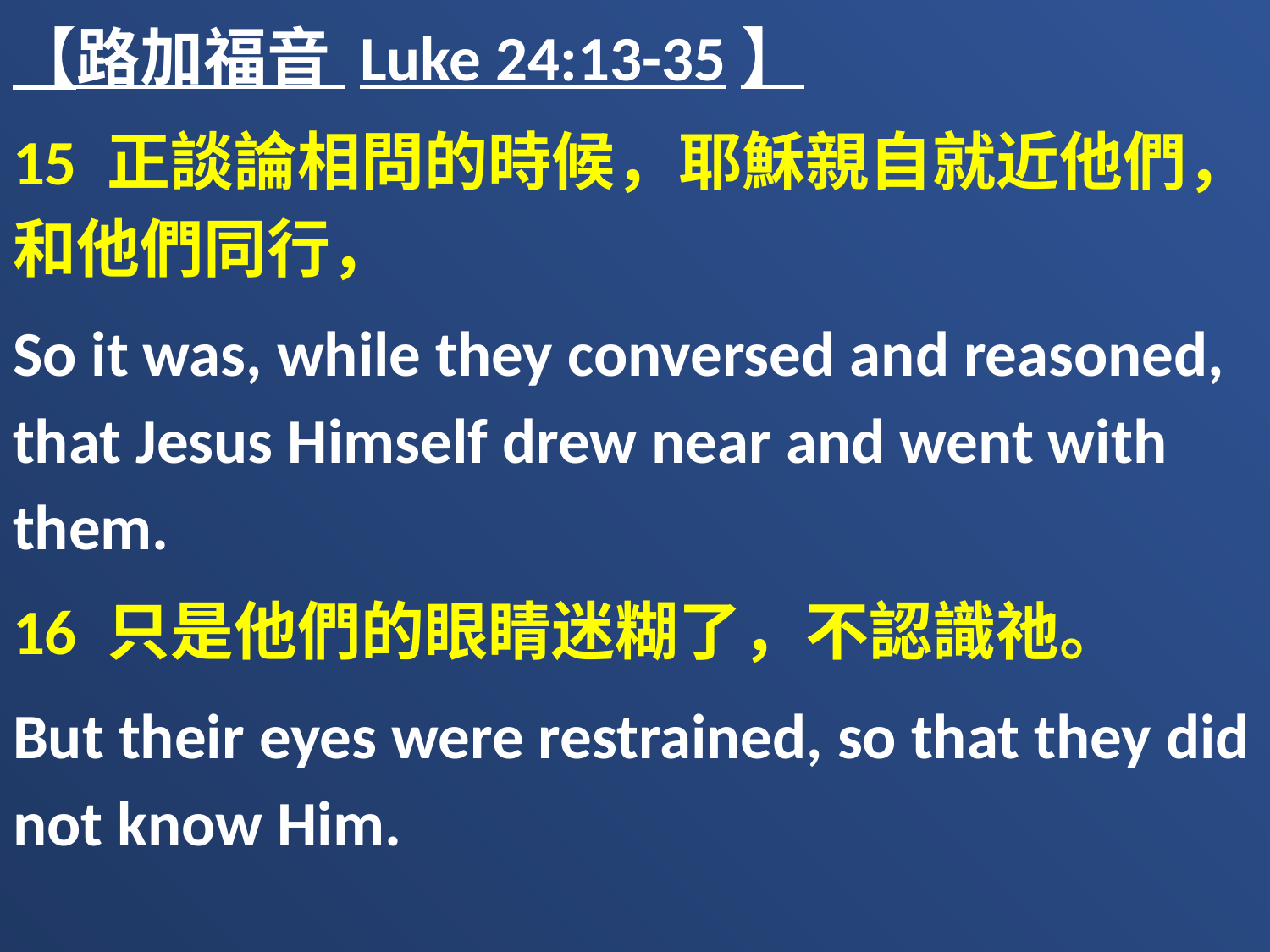

【路加福音 Luke 24:13-35】
15 正談論相問的時候，耶穌親自就近他們，和他們同行，
So it was, while they conversed and reasoned, that Jesus Himself drew near and went with them.
16 只是他們的眼睛迷糊了，不認識祂。
But their eyes were restrained, so that they did not know Him.